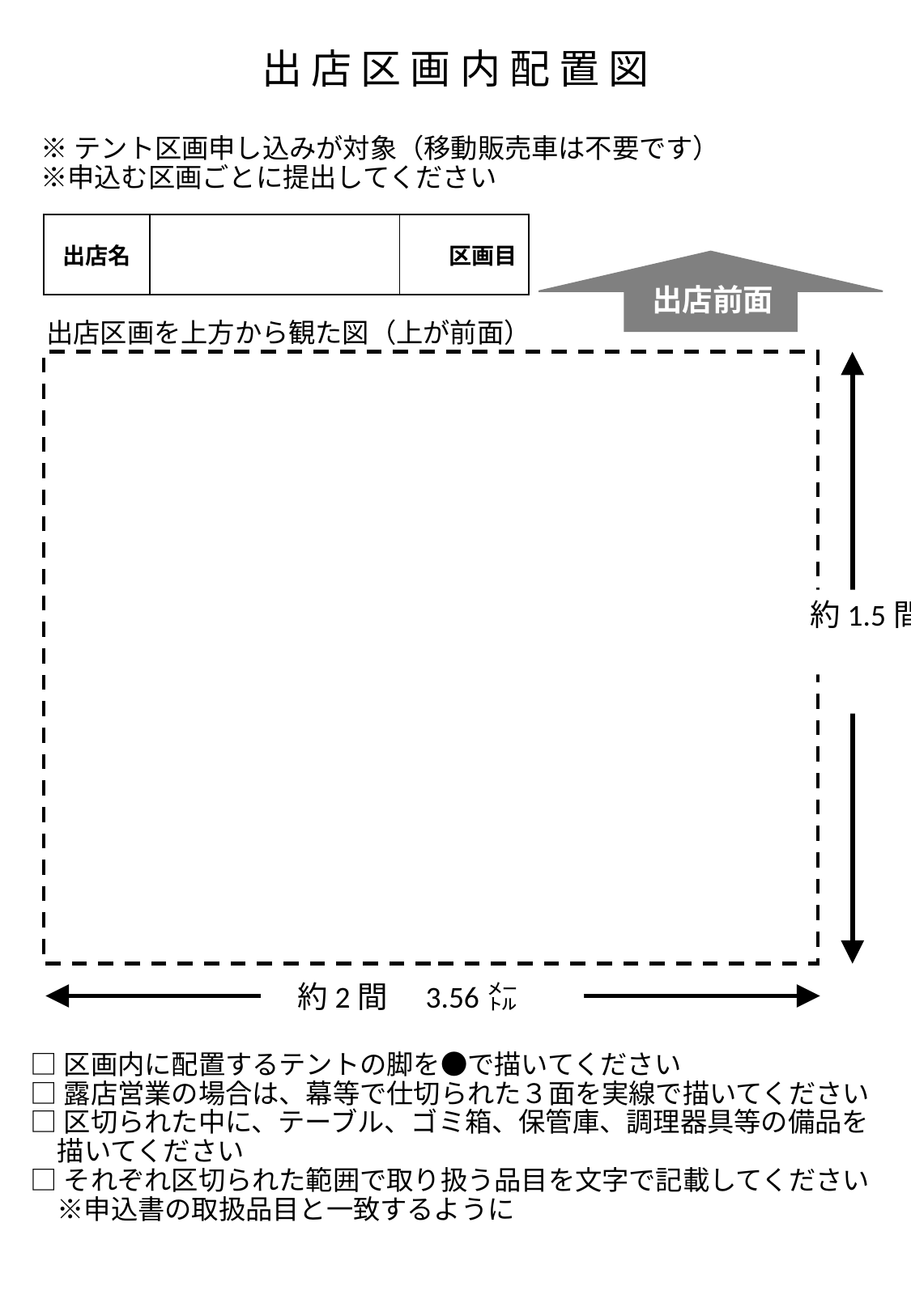

# 出 店 区 画 内 配 置 図
※テント区画申し込みが対象（移動販売車は不要です）
※申込む区画ごとに提出してください
| 出店名 |  | 区画目 |
| --- | --- | --- |

出店前面
出店区画を上方から観た図（上が前面）

約1.5間
2.69㍍
約2間　3.56㍍
□区画内に配置するテントの脚を●で描いてください
□露店営業の場合は、幕等で仕切られた３面を実線で描いてください
□区切られた中に、テーブル、ゴミ箱、保管庫、調理器具等の備品を
　描いてください
□それぞれ区切られた範囲で取り扱う品目を文字で記載してください
　※申込書の取扱品目と一致するように